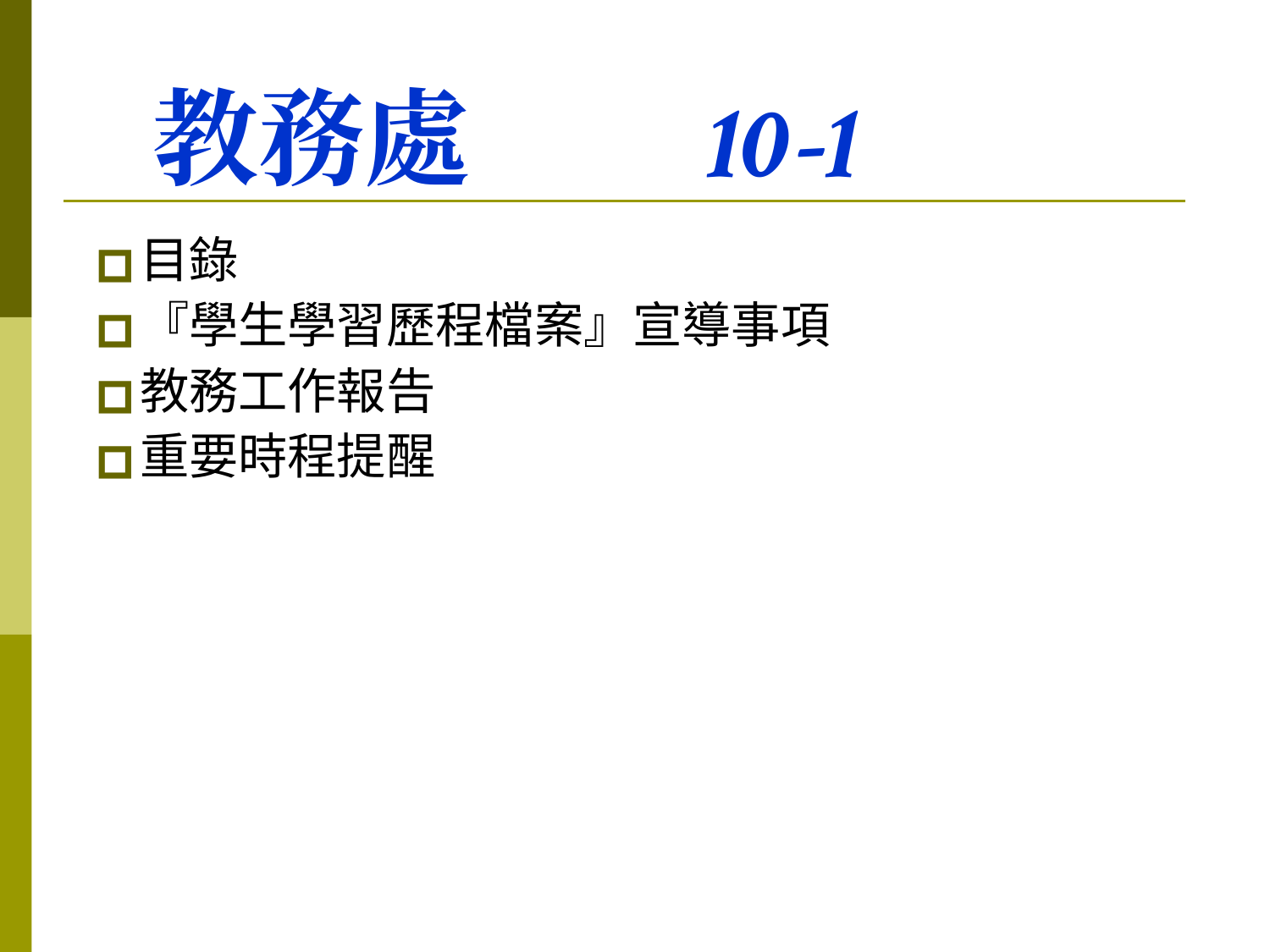

# 教務處           10-1
目錄
『學生學習歷程檔案』宣導事項
教務工作報告
重要時程提醒